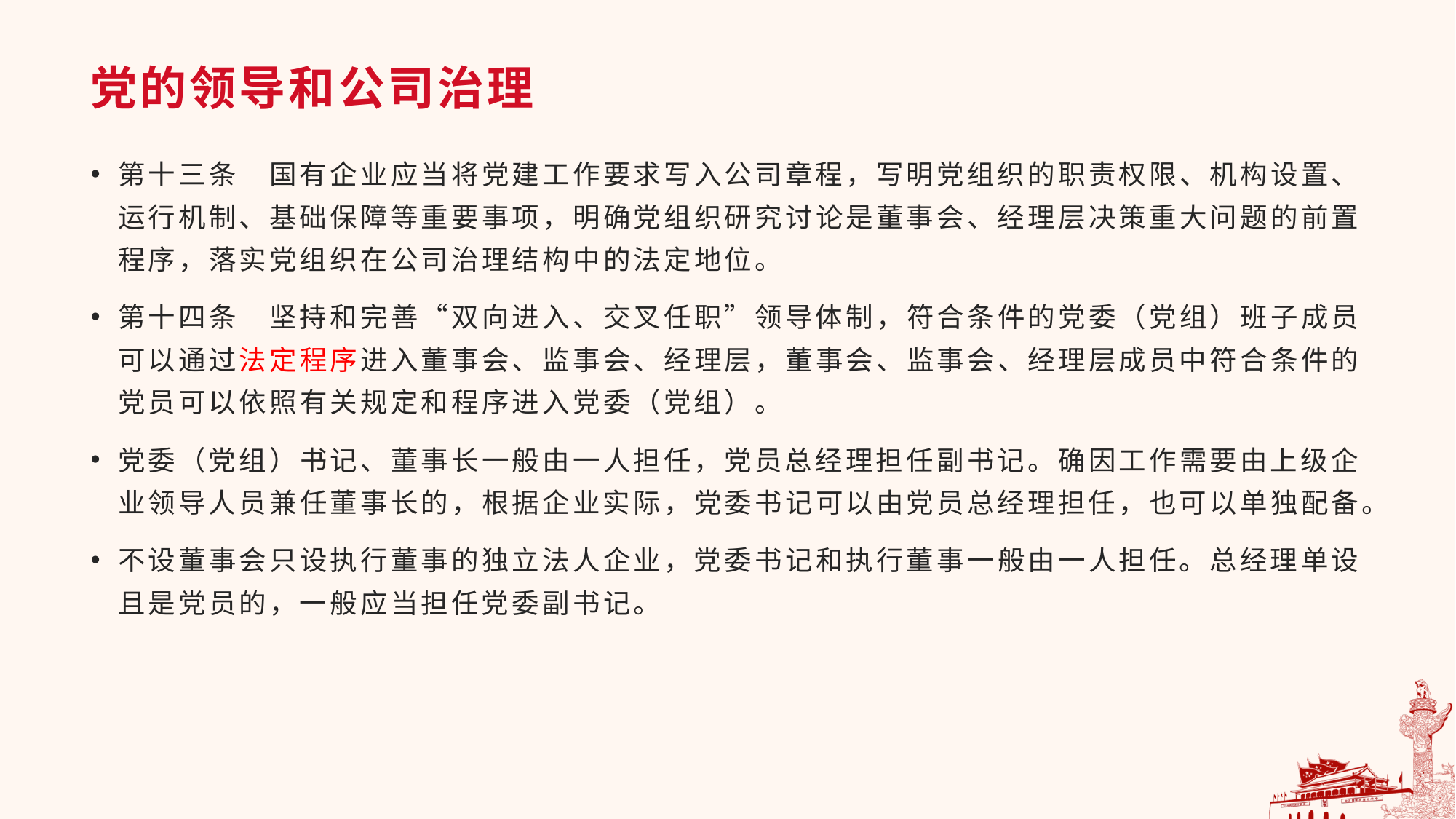

# 党的领导和公司治理
第十三条　国有企业应当将党建工作要求写入公司章程，写明党组织的职责权限、机构设置、运行机制、基础保障等重要事项，明确党组织研究讨论是董事会、经理层决策重大问题的前置程序，落实党组织在公司治理结构中的法定地位。
第十四条　坚持和完善“双向进入、交叉任职”领导体制，符合条件的党委（党组）班子成员可以通过法定程序进入董事会、监事会、经理层，董事会、监事会、经理层成员中符合条件的党员可以依照有关规定和程序进入党委（党组）。
党委（党组）书记、董事长一般由一人担任，党员总经理担任副书记。确因工作需要由上级企业领导人员兼任董事长的，根据企业实际，党委书记可以由党员总经理担任，也可以单独配备。
不设董事会只设执行董事的独立法人企业，党委书记和执行董事一般由一人担任。总经理单设且是党员的，一般应当担任党委副书记。